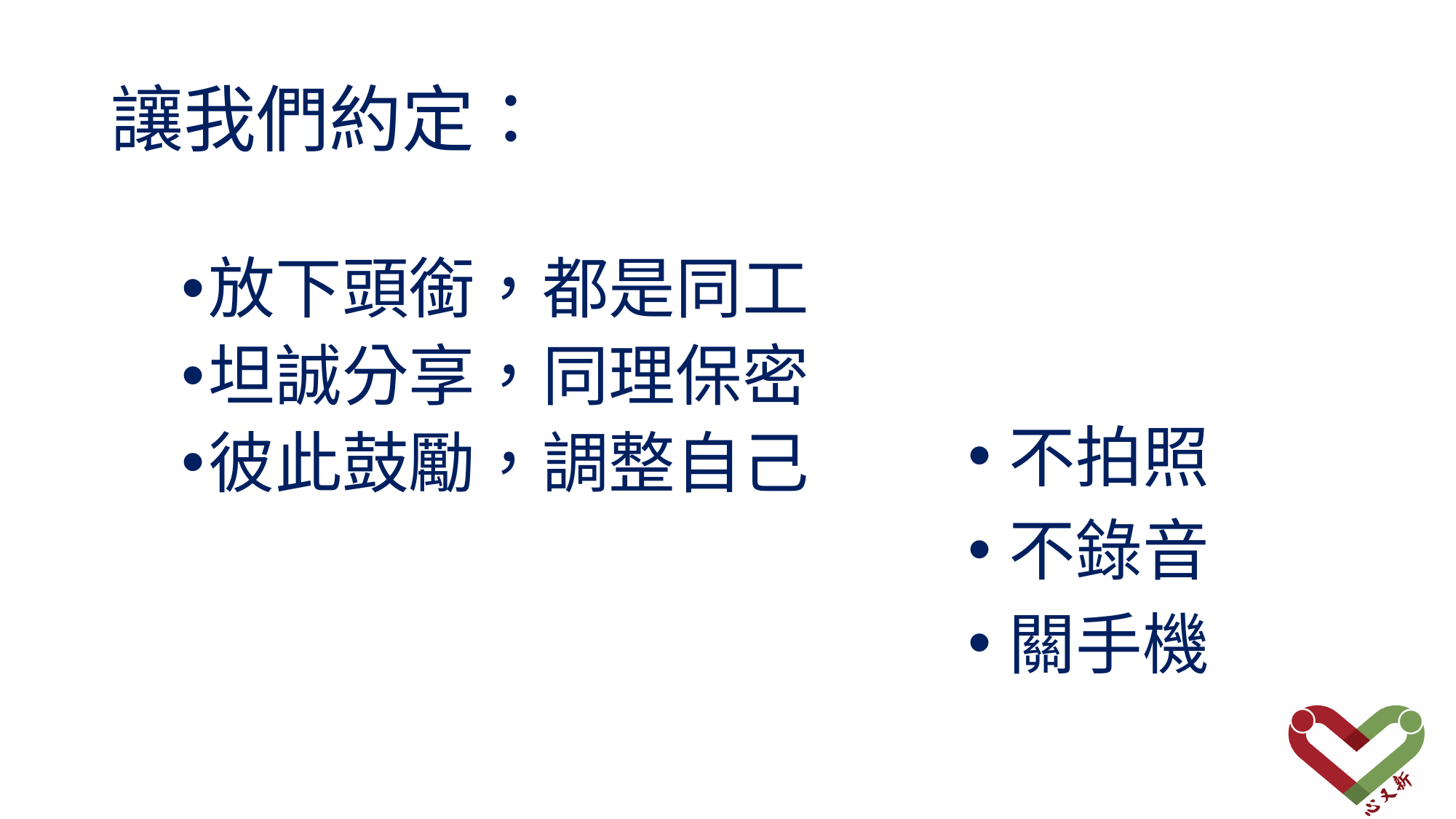

# 讓我們約定：
放下頭銜，都是同工
坦誠分享，同理保密
彼此鼓勵，調整自己
不拍照
不錄音
關手機